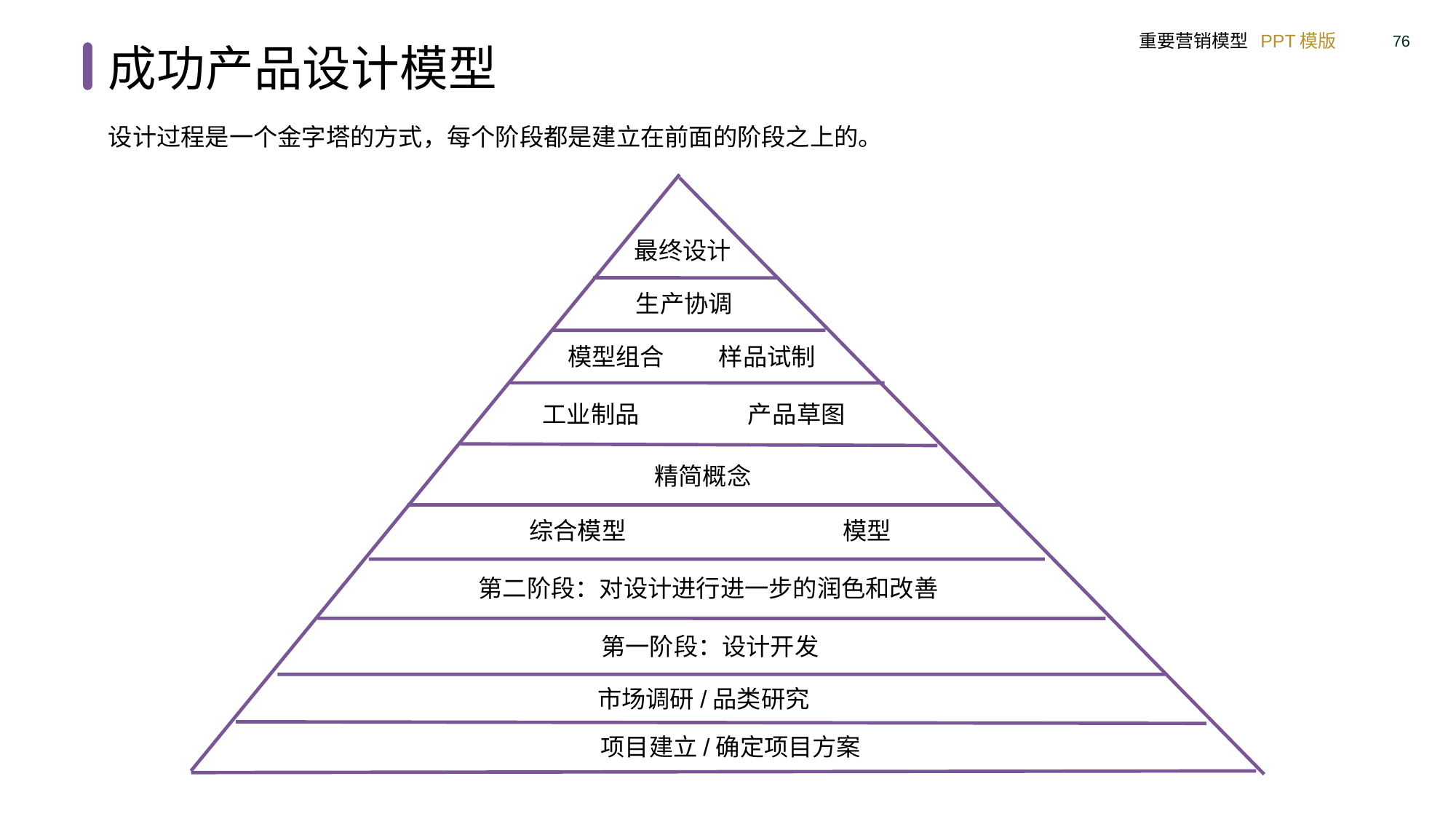

成功产品设计模型
设计过程是一个金字塔的方式，每个阶段都是建立在前面的阶段之上的。

最终设计

生产协调

模型组合          样品试制

工业制品                    产品草图

精简概念

综合模型                                        模型

第二阶段：对设计进行进一步的润色和改善

第一阶段：设计开发

市场调研/品类研究

项目建立/确定项目方案